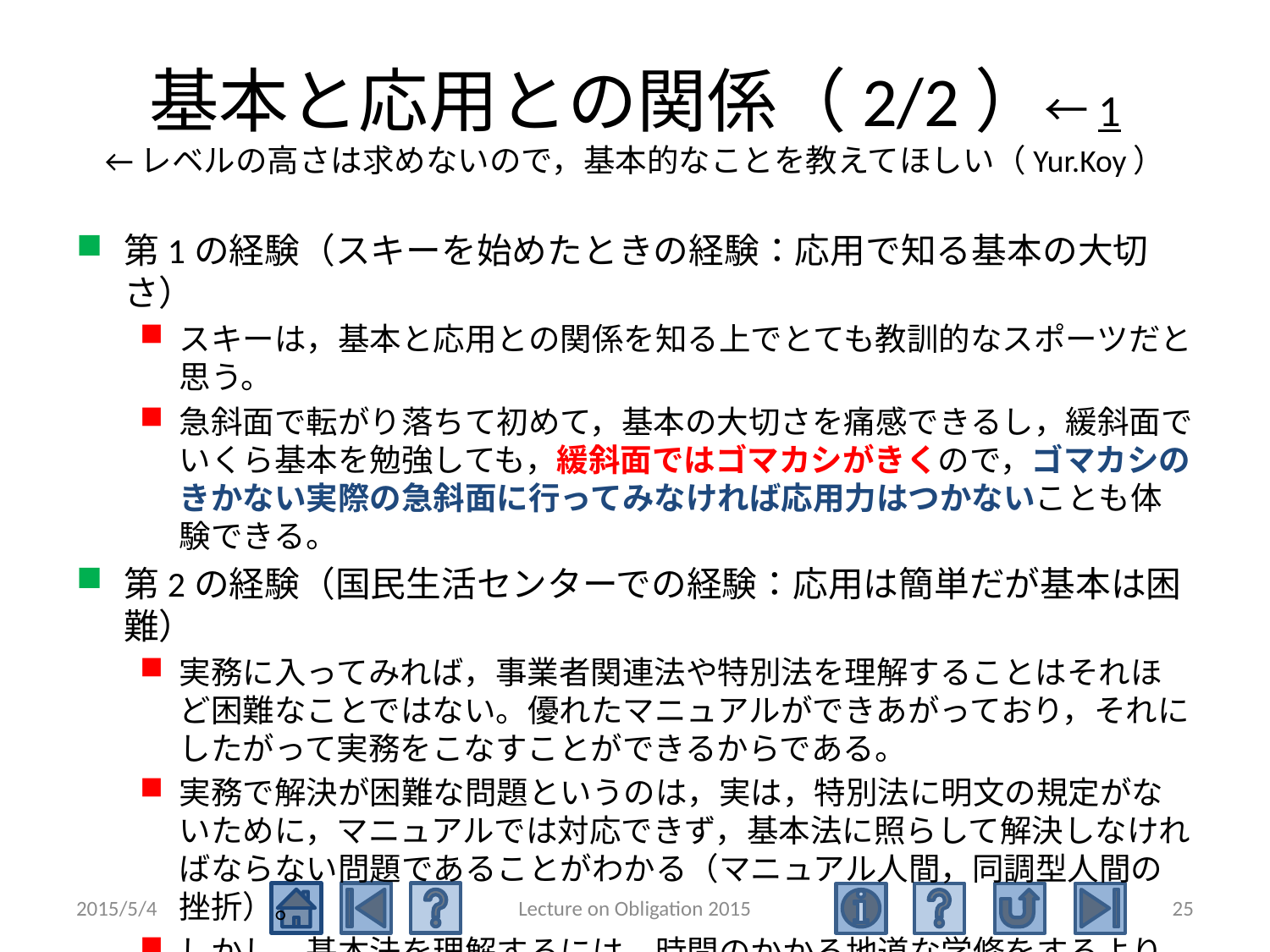

# 基本と応用との関係（2/2）←1 ←レベルの高さは求めないので，基本的なことを教えてほしい（Yur.Koy）
第1の経験（スキーを始めたときの経験：応用で知る基本の大切さ）
スキーは，基本と応用との関係を知る上でとても教訓的なスポーツだと思う。
急斜面で転がり落ちて初めて，基本の大切さを痛感できるし，緩斜面でいくら基本を勉強しても，緩斜面ではゴマカシがきくので，ゴマカシのきかない実際の急斜面に行ってみなければ応用力はつかないことも体験できる。
第2の経験（国民生活センターでの経験：応用は簡単だが基本は困難）
実務に入ってみれば，事業者関連法や特別法を理解することはそれほど困難なことではない。優れたマニュアルができあがっており，それにしたがって実務をこなすことができるからである。
実務で解決が困難な問題というのは，実は，特別法に明文の規定がないために，マニュアルでは対応できず，基本法に照らして解決しなければならない問題であることがわかる（マニュアル人間，同調型人間の挫折）。
しかし，基本法を理解するには，時間のかかる地道な学修をするよりほかに方法がない（学生の時でないとできないことがある）。→連帯債務　応用例
2015/5/4
Lecture on Obligation 2015
25